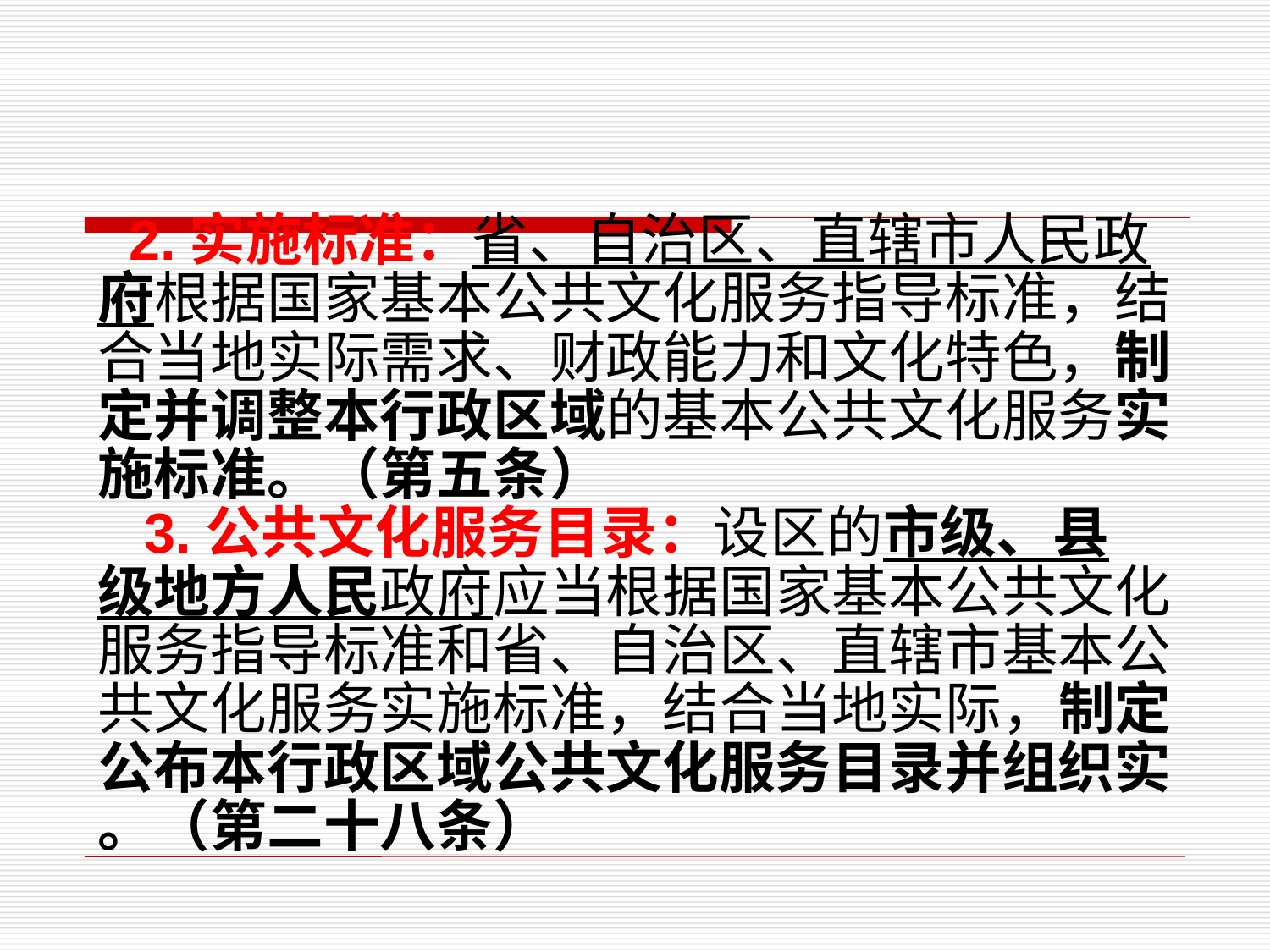

2.实施标准：省、自治区、直辖市人民政
府根据国家基本公共文化服务指导标准，结
合当地实际需求、财政能力和文化特色，制
定并调整本行政区域的基本公共文化服务实
施标准。（第五条）
   3.公共文化服务目录：设区的市级、县
级地方人民政府应当根据国家基本公共文化
服务指导标准和省、自治区、直辖市基本公
共文化服务实施标准，结合当地实际，制定
公布本行政区域公共文化服务目录并组织实
。（第二十八条）